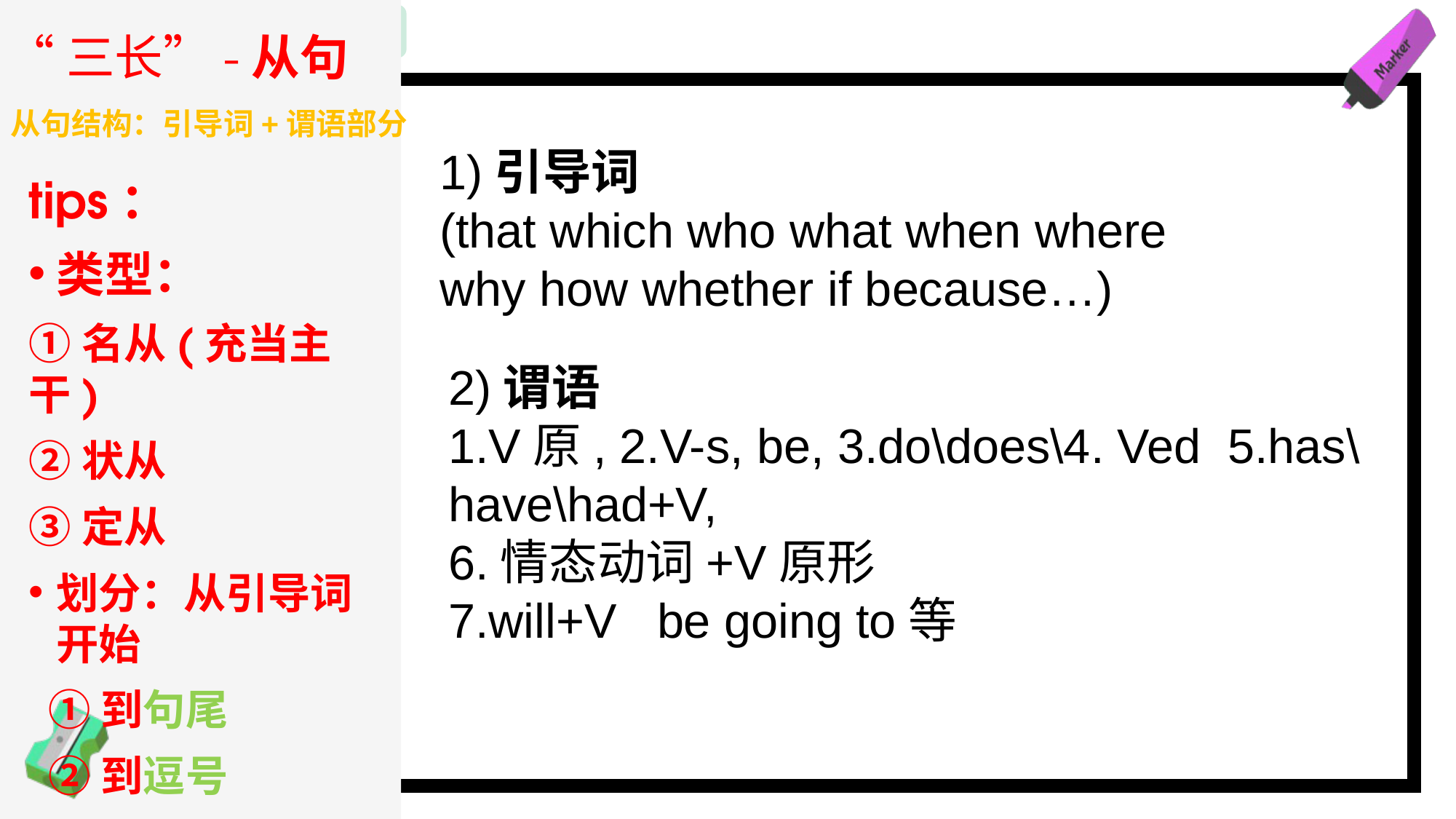

# “三长”-从句
从句结构：引导词+谓语部分
1)引导词
(that which who what when where why how whether if because…)
tips：
类型：
①名从(充当主干)
②状从
③定从
划分：从引导词开始
  ①到句尾
  ②到逗号
  ③到下一个谓语
2)谓语
1.V原, 2.V-s, be, 3.do\does\4. Ved  5.has\have\had+V,
6.情态动词+V原形
7.will+V   be going to等